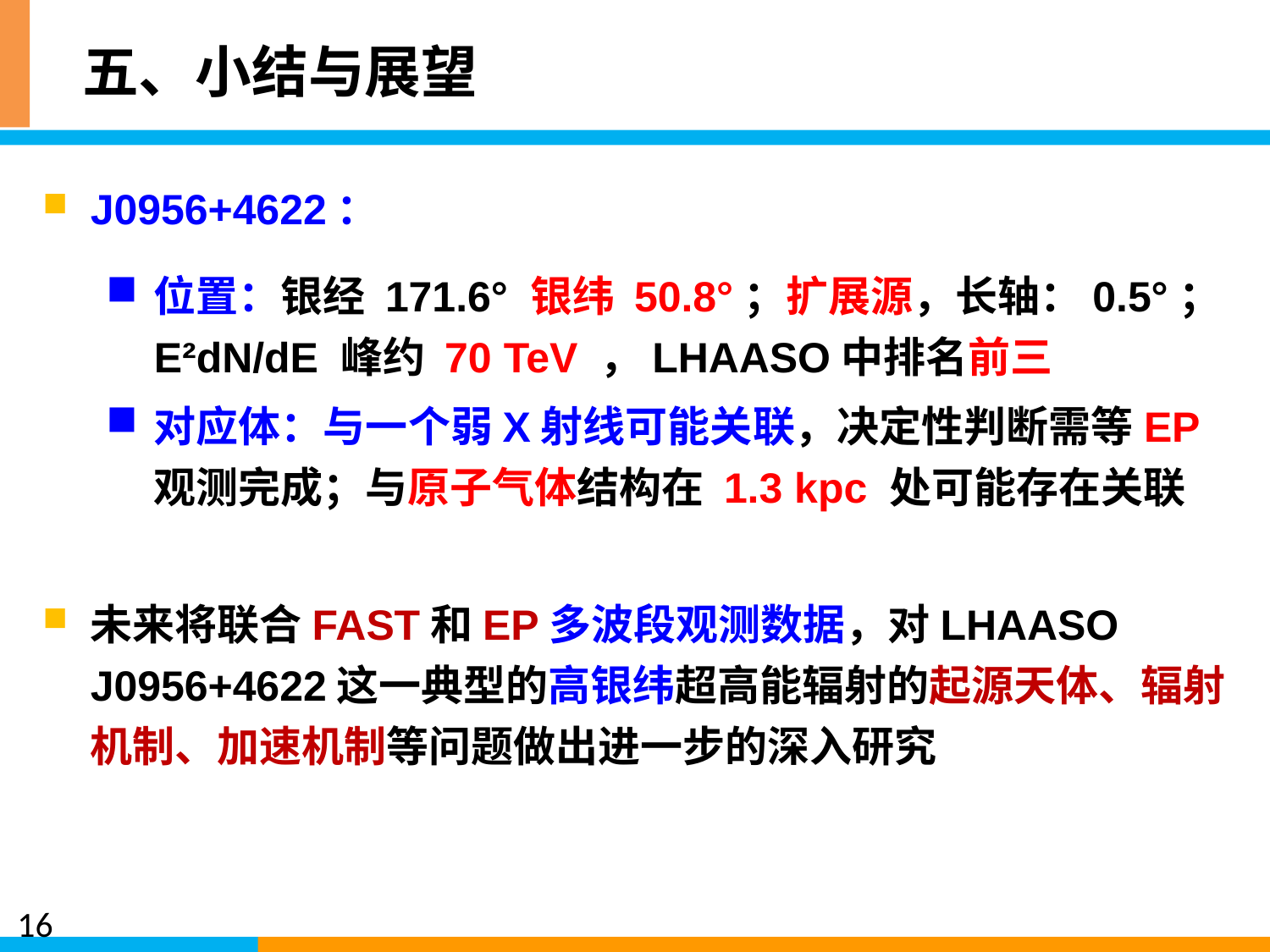

# 五、小结与展望
J0956+4622：
位置：银经 171.6° 银纬 50.8°；扩展源，长轴：0.5°；E²dN/dE 峰约 70 TeV ，LHAASO中排名前三
对应体：与一个弱X射线可能关联，决定性判断需等EP观测完成；与原子气体结构在 1.3 kpc 处可能存在关联

未来将联合FAST和EP多波段观测数据，对LHAASO J0956+4622这一典型的高银纬超高能辐射的起源天体、辐射机制、加速机制等问题做出进一步的深入研究
16